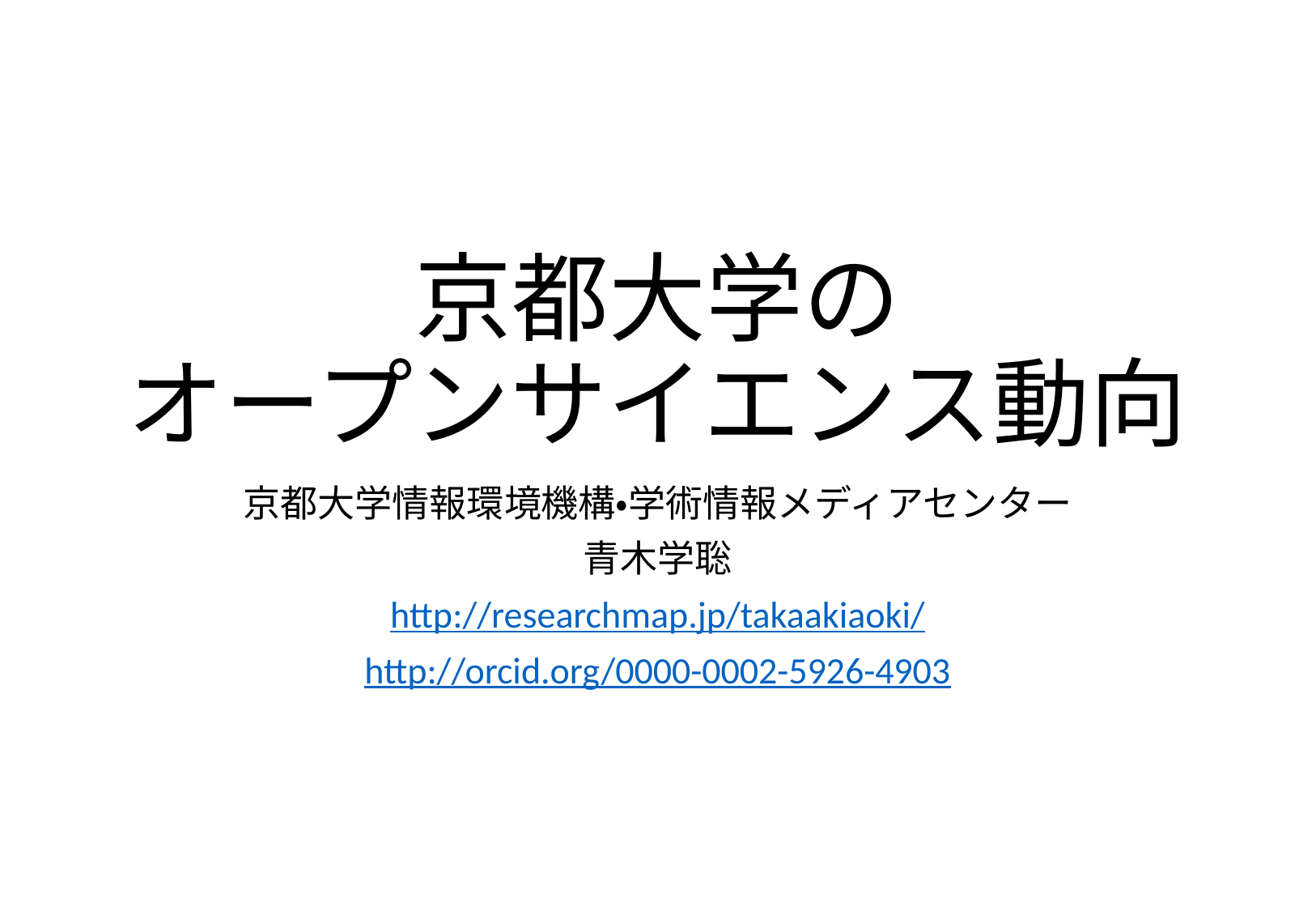

# 京都大学の オープンサイエンス動向
京都大学情報環境機構・学術情報メディアセンター
青木学聡
http://researchmap.jp/takaakiaoki/
http://orcid.org/0000-0002-5926-4903